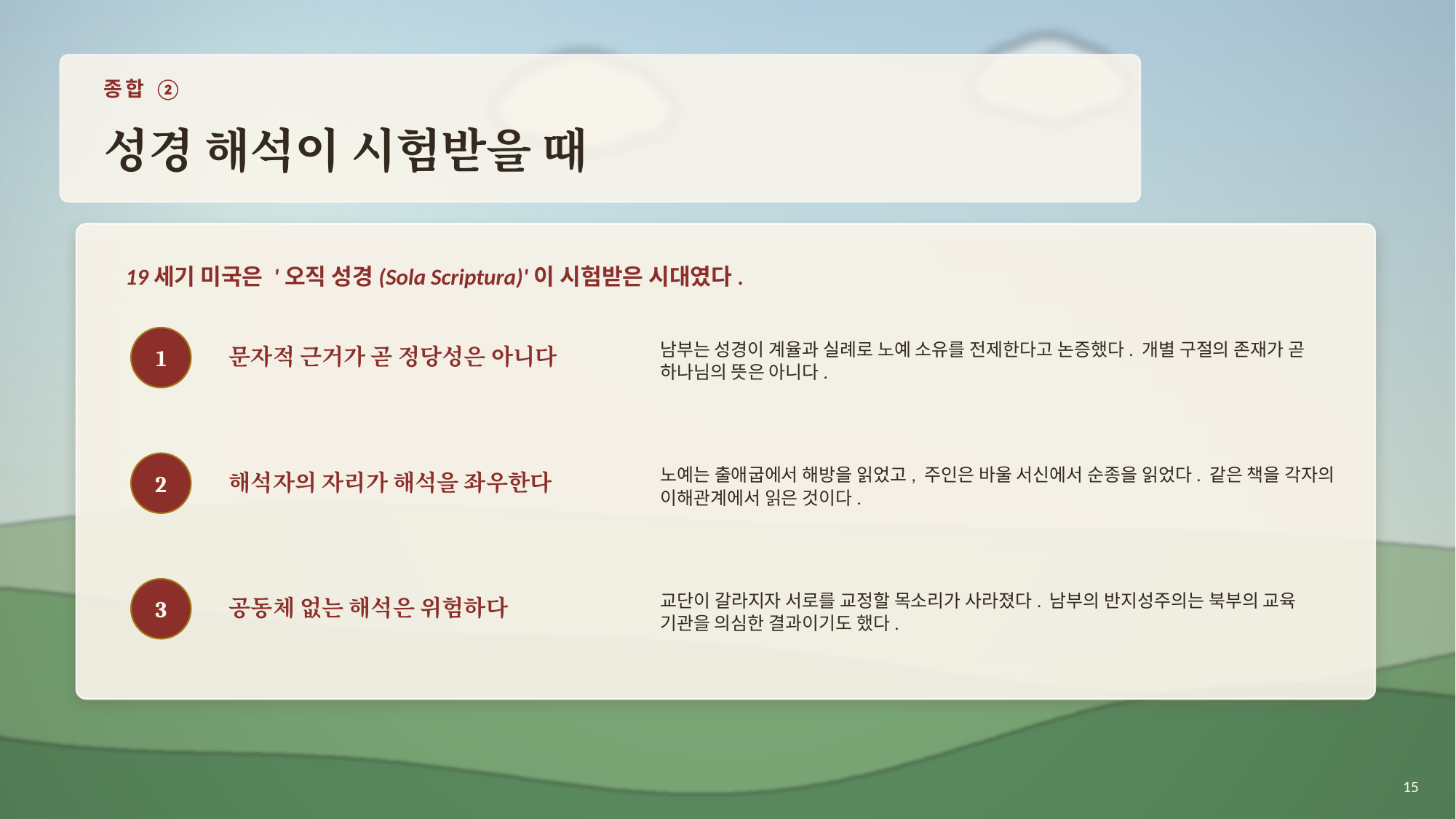

종합 ②
성경 해석이 시험받을 때

19세기 미국은 '오직 성경(Sola Scriptura)'이 시험받은 시대였다.
남부는 성경이 계율과 실례로 노예 소유를 전제한다고 논증했다. 개별 구절의 존재가 곧 하나님의 뜻은 아니다.
문자적 근거가 곧 정당성은 아니다

1
노예는 출애굽에서 해방을 읽었고, 주인은 바울 서신에서 순종을 읽었다. 같은 책을 각자의 이해관계에서 읽은 것이다.
해석자의 자리가 해석을 좌우한다

2
교단이 갈라지자 서로를 교정할 목소리가 사라졌다. 남부의 반지성주의는 북부의 교육 기관을 의심한 결과이기도 했다.
공동체 없는 해석은 위험하다

3
15